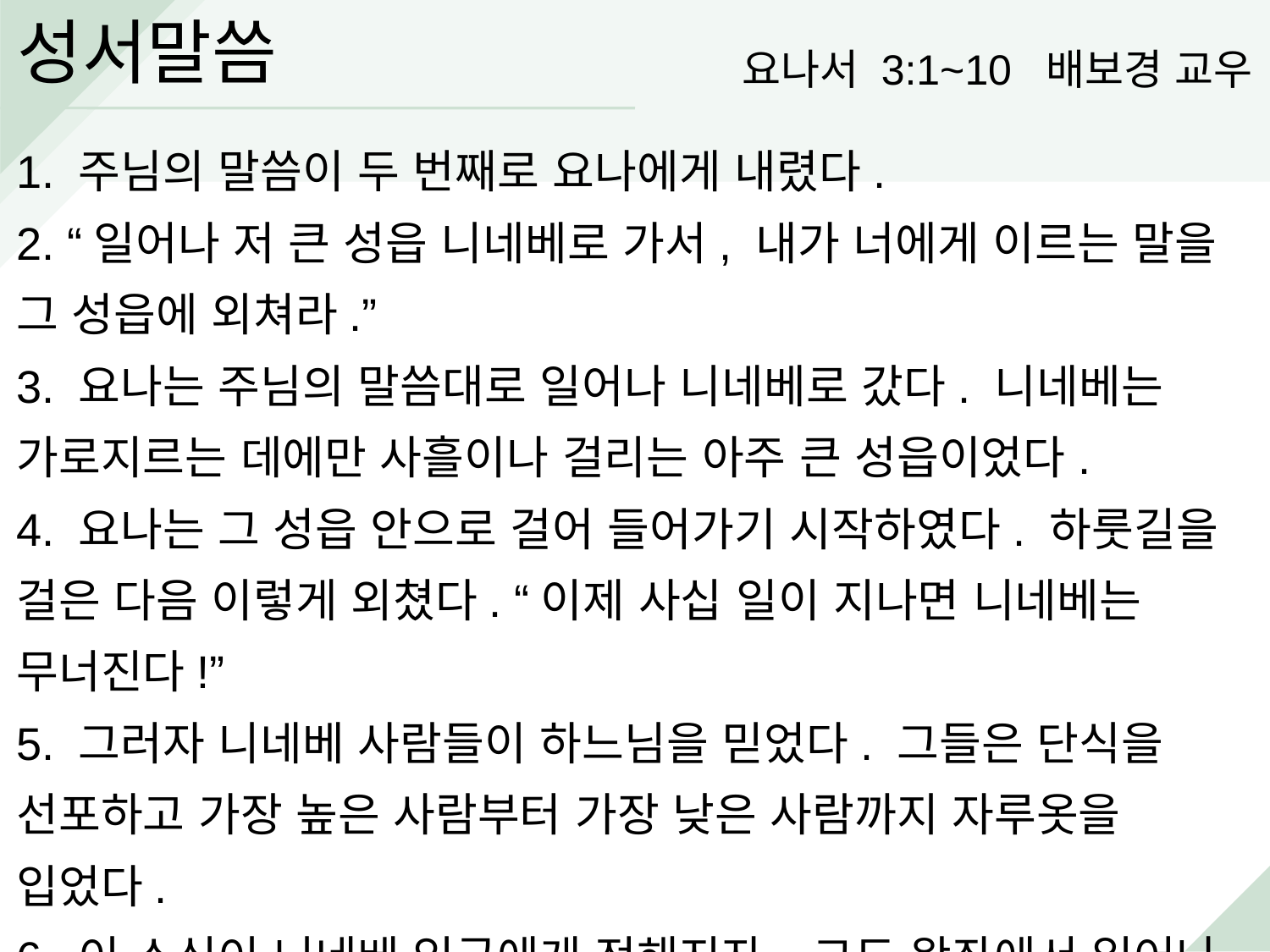

성서말씀
요나서 3:1~10  배보경 교우

1. 주님의 말씀이 두 번째로 요나에게 내렸다.
2. “일어나 저 큰 성읍 니네베로 가서, 내가 너에게 이르는 말을 그 성읍에 외쳐라.”
3. 요나는 주님의 말씀대로 일어나 니네베로 갔다. 니네베는 가로지르는 데에만 사흘이나 걸리는 아주 큰 성읍이었다.
4. 요나는 그 성읍 안으로 걸어 들어가기 시작하였다. 하룻길을 걸은 다음 이렇게 외쳤다. “이제 사십 일이 지나면 니네베는 무너진다!”
5. 그러자 니네베 사람들이 하느님을 믿었다. 그들은 단식을 선포하고 가장 높은 사람부터 가장 낮은 사람까지 자루옷을 입었다.
6. 이 소식이 니네베 임금에게 전해지자, 그도 왕좌에서 일어나 겉옷을 벗고 자루옷을 걸친 다음 잿더미 위에 앉았다.